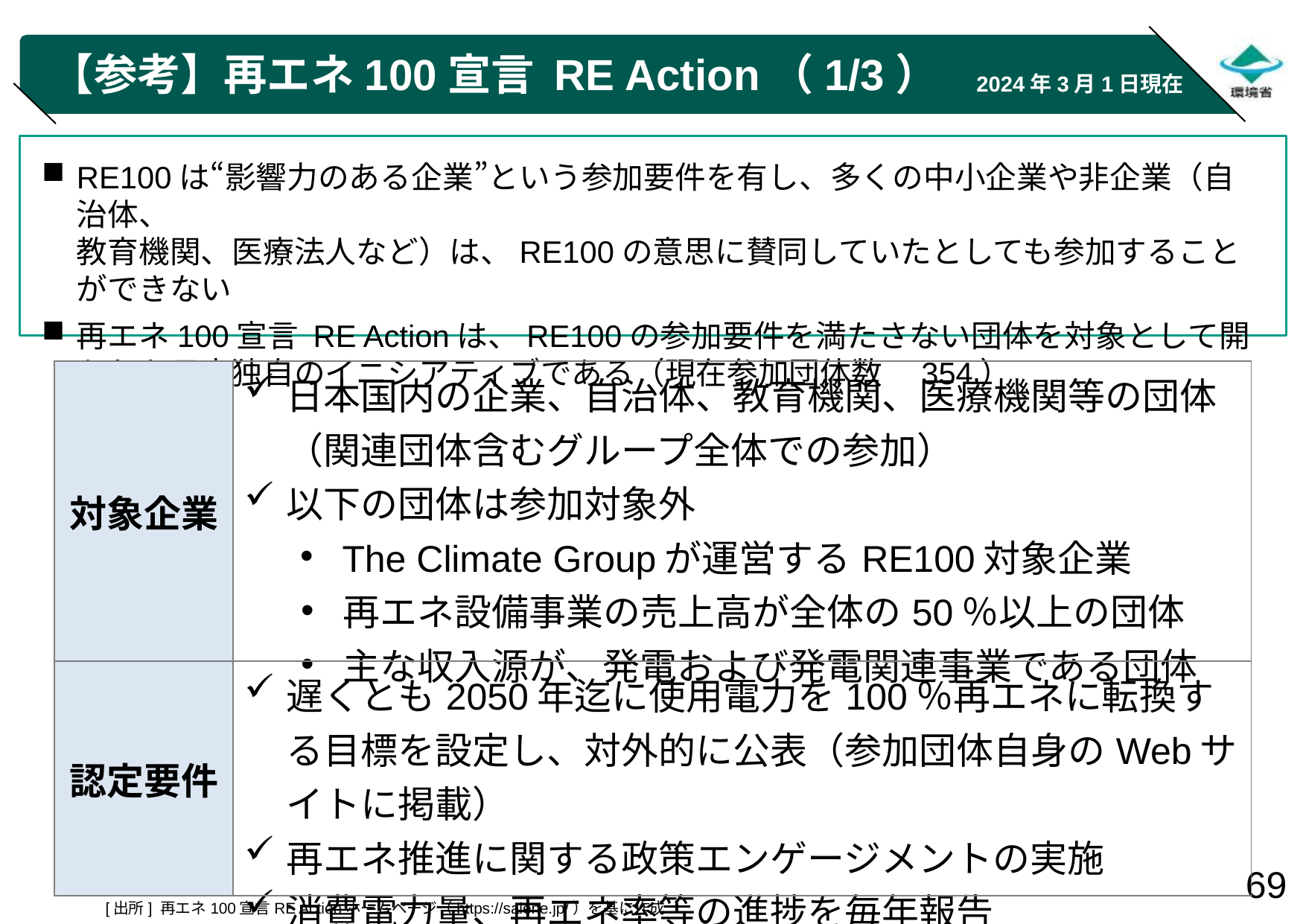

# 【参考】再エネ100宣言 RE Action（1/3）
2024年3月1日現在
RE100は“影響力のある企業”という参加要件を有し、多くの中小企業や非企業（自治体、
教育機関、医療法人など）は、RE100の意思に賛同していたとしても参加することができない
再エネ100宣言 RE Actionは、RE100の参加要件を満たさない団体を対象として開かれた日本独自のイニシアティブである（現在参加団体数　354）
| 対象企業 | 日本国内の企業、自治体、教育機関、医療機関等の団体（関連団体含むグループ全体での参加） 以下の団体は参加対象外 The Climate Groupが運営するRE100対象企業 再エネ設備事業の売上高が全体の50％以上の団体 主な収入源が、発電および発電関連事業である団体 |
| --- | --- |
| 認定要件 | 遅くとも2050年迄に使用電力を100％再エネに転換する目標を設定し、対外的に公表（参加団体自身のWebサイトに掲載） 再エネ推進に関する政策エンゲージメントの実施 消費電力量、再エネ率等の進捗を毎年報告 |
[出所] 再エネ100宣言RE Actionホームページ（https://saiene.jp/）を基に作成